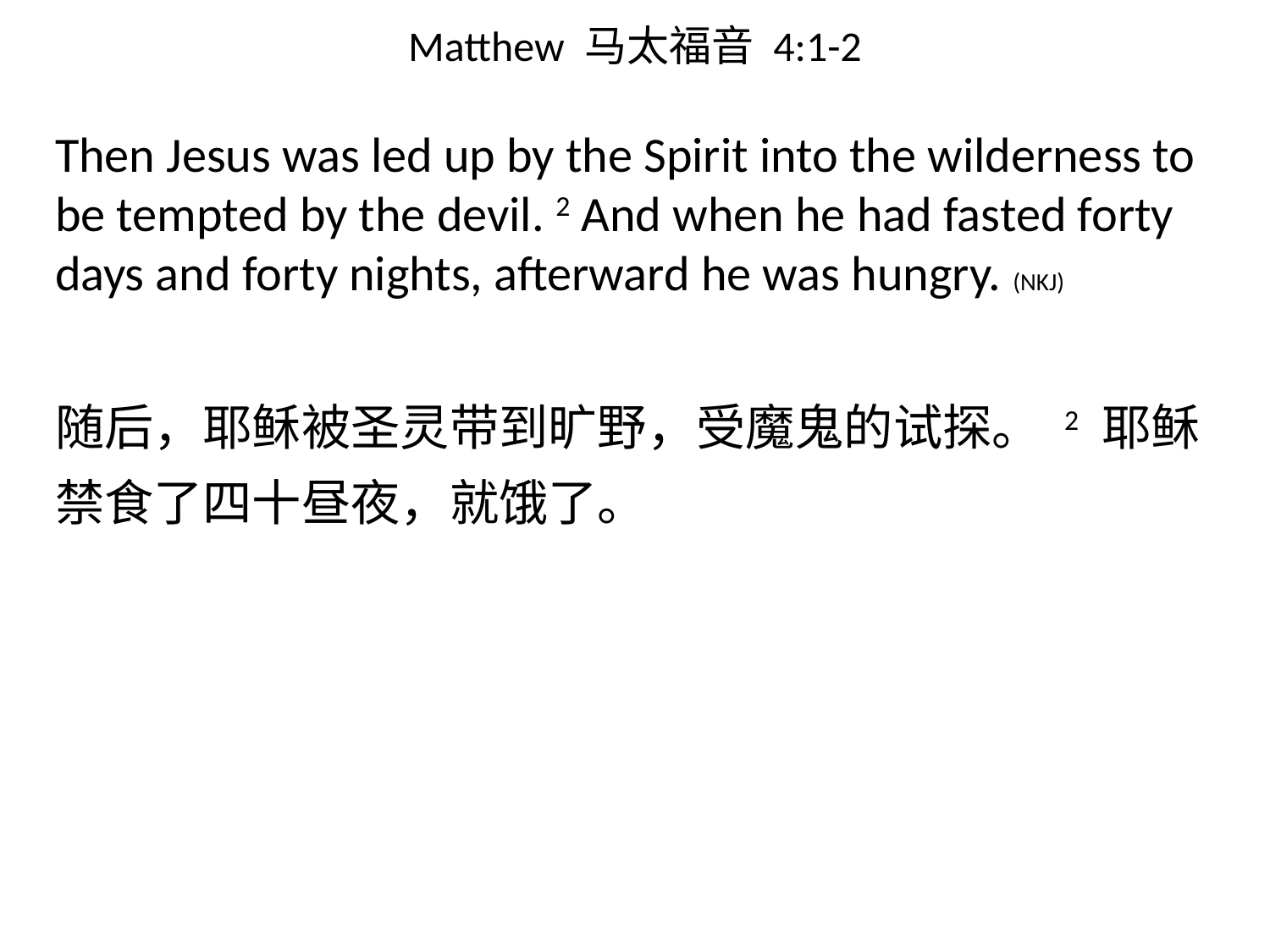

# Matthew 马太福音 4:1-2
Then Jesus was led up by the Spirit into the wilderness to be tempted by the devil. 2 And when he had fasted forty days and forty nights, afterward he was hungry. (NKJ)

随后，耶稣被圣灵带到旷野，受魔鬼的试探。 2 耶稣禁食了四十昼夜，就饿了。